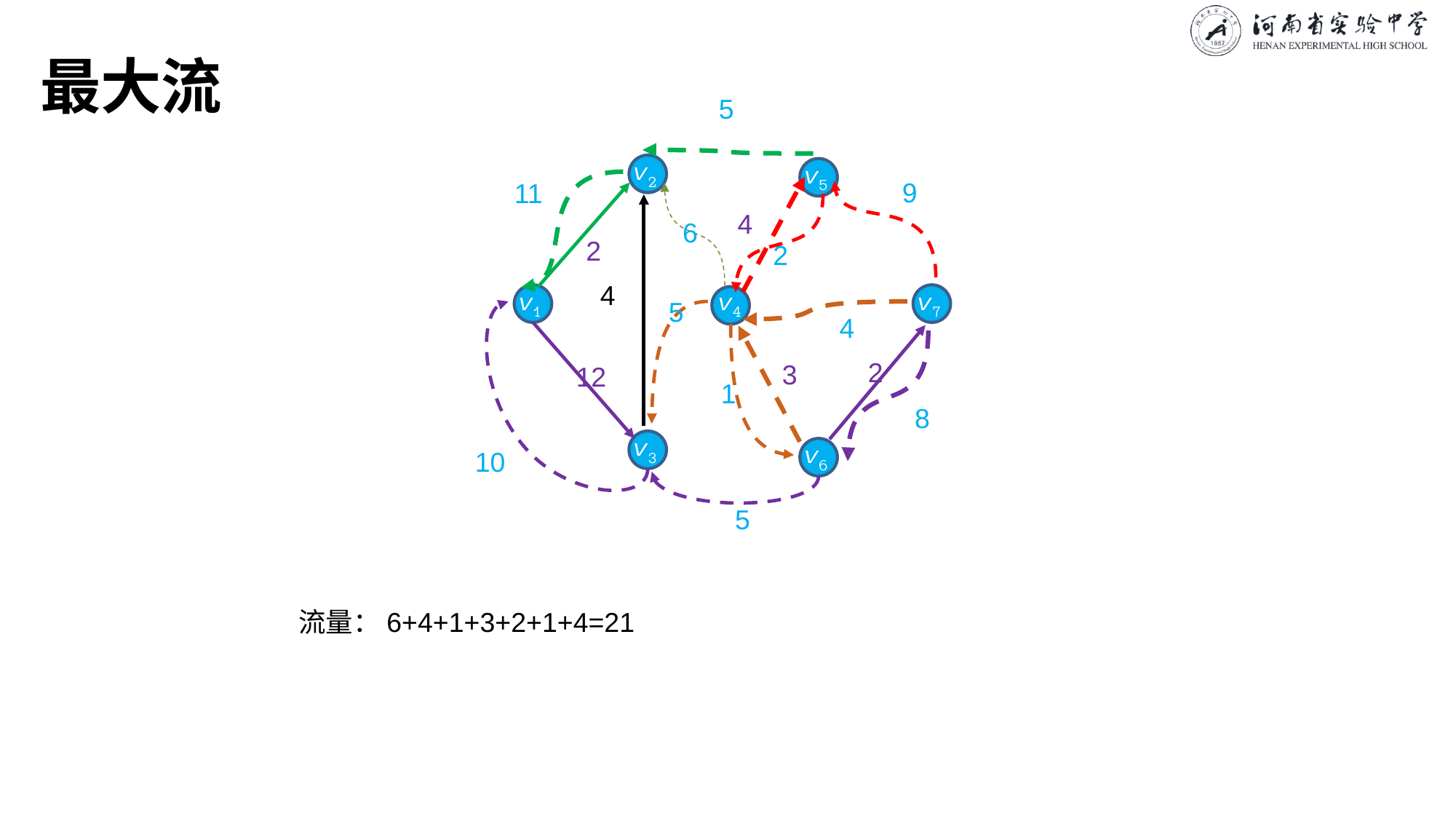

# 最大流
5
v2
v5

9
11
4
6
2
2
4
v1
v4
v7

5
4
2
3
12
1
8
v3

v6

10
5
流量：6+4+1+3+2+1+4=21